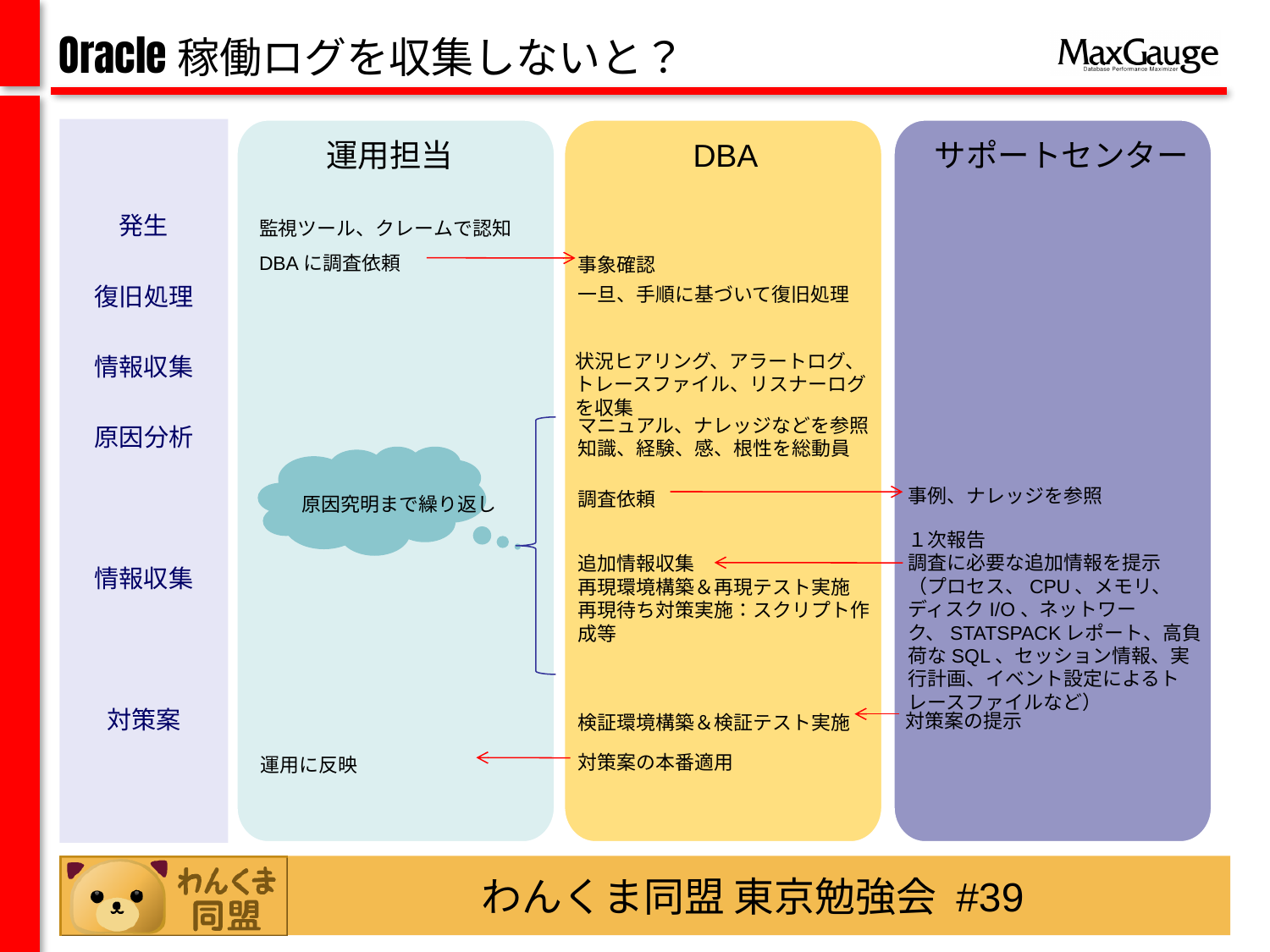

Oracle稼働ログを収集しないと？

運用担当
DBA
サポートセンター
発生

復旧処理

情報収集

原因分析

情報収集

対策案
監視ツール、クレームで認知
DBAに調査依頼
事象確認
一旦、手順に基づいて復旧処理
状況ヒアリング、アラートログ、トレースファイル、リスナーログを収集
マニュアル、ナレッジなどを参照
知識、経験、感、根性を総動員

原因究明まで繰り返し
事例、ナレッジを参照
調査依頼
１次報告
調査に必要な追加情報を提示
（プロセス、CPU、メモリ、ディスクI/O、ネットワーク、STATSPACKレポート、高負荷なSQL、セッション情報、実行計画、イベント設定によるトレースファイルなど）
追加情報収集
再現環境構築＆再現テスト実施
再現待ち対策実施：スクリプト作成等
対策案の提示
検証環境構築＆検証テスト実施
対策案の本番適用
運用に反映